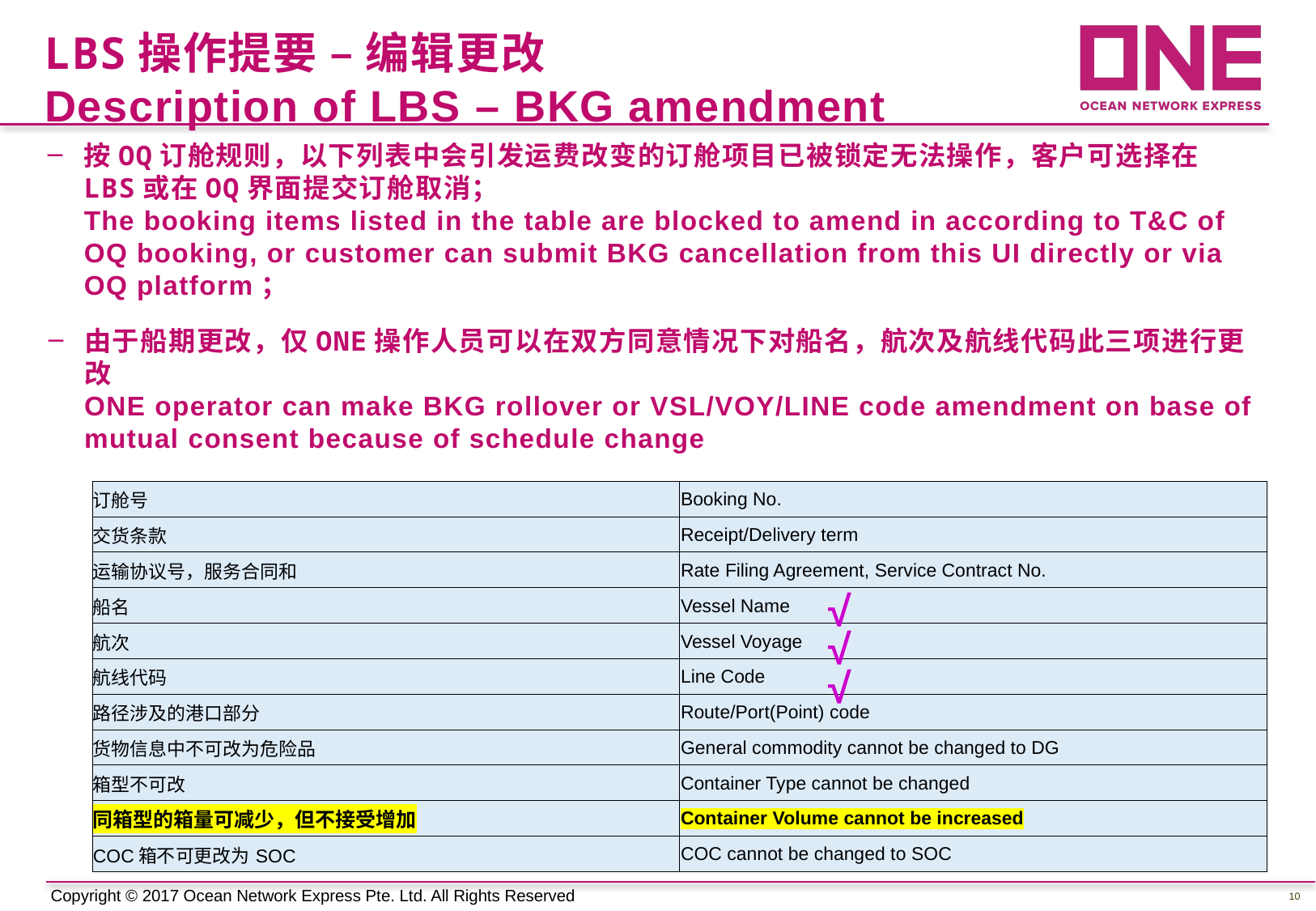

LBS操作提要 – 编辑更改
Description of LBS – BKG amendment
# 按OQ订舱规则，以下列表中会引发运费改变的订舱项目已被锁定无法操作，客户可选择在LBS或在OQ界面提交订舱取消； The booking items listed in the table are blocked to amend in according to T&C of OQ booking, or customer can submit BKG cancellation from this UI directly or via OQ platform；
由于船期更改，仅ONE操作人员可以在双方同意情况下对船名，航次及航线代码此三项进行更改
ONE operator can make BKG rollover or VSL/VOY/LINE code amendment on base of mutual consent because of schedule change

| 订舱号 | Booking No. |
| --- | --- |
| 交货条款 | Receipt/Delivery term |
| 运输协议号，服务合同和 | Rate Filing Agreement, Service Contract No. |
| 船名 | Vessel Name |
| 航次 | Vessel Voyage |
| 航线代码 | Line Code |
| 路径涉及的港口部分 | Route/Port(Point) code |
| 货物信息中不可改为危险品 | General commodity cannot be changed to DG |
| 箱型不可改 | Container Type cannot be changed |
| 同箱型的箱量可减少，但不接受增加 | Container Volume cannot be increased |
| COC箱不可更改为SOC | COC cannot be changed to SOC |
√
√
√
10